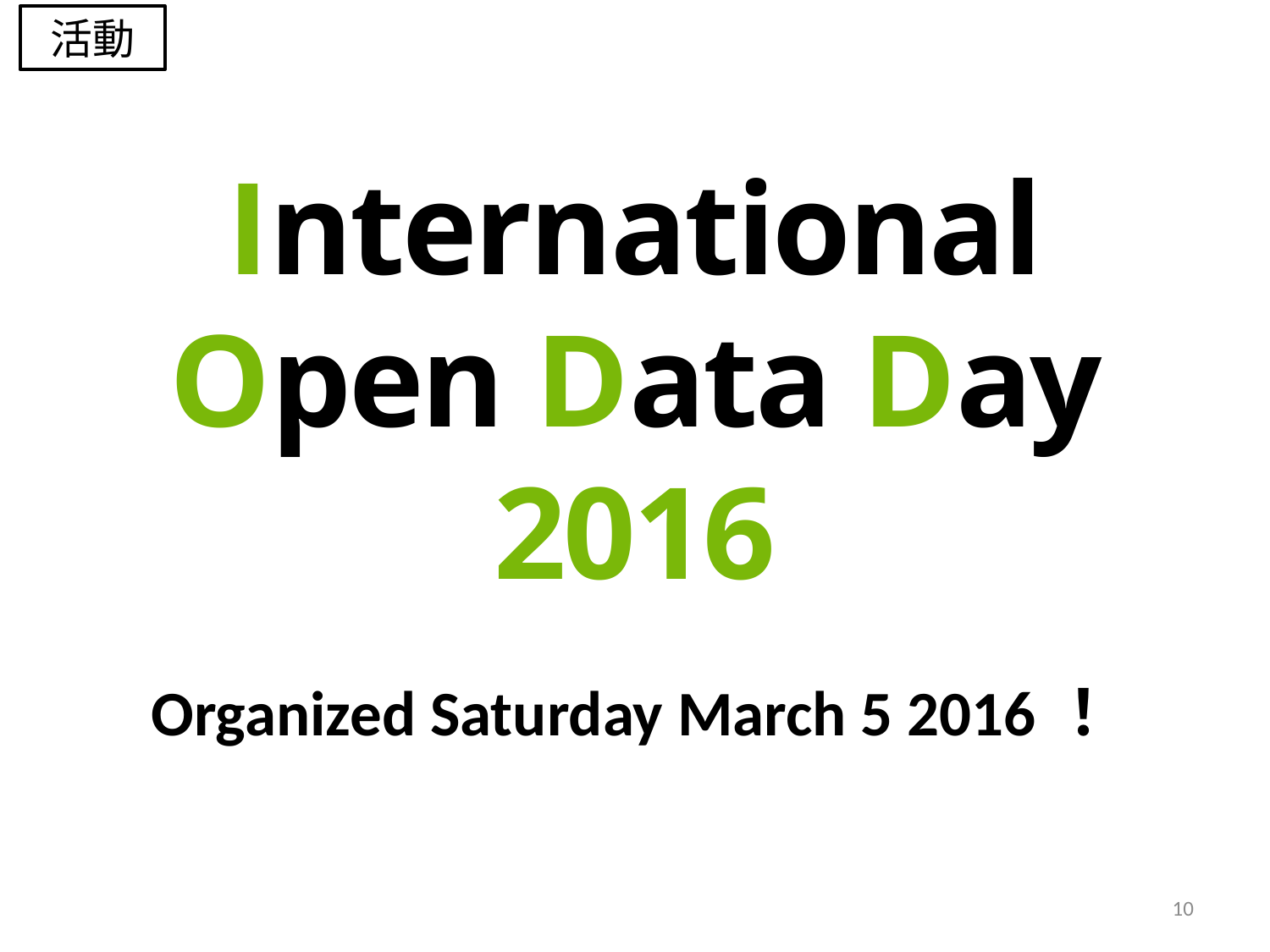

活動
# International Open Data Day 2016
Organized Saturday March 5 2016！
10